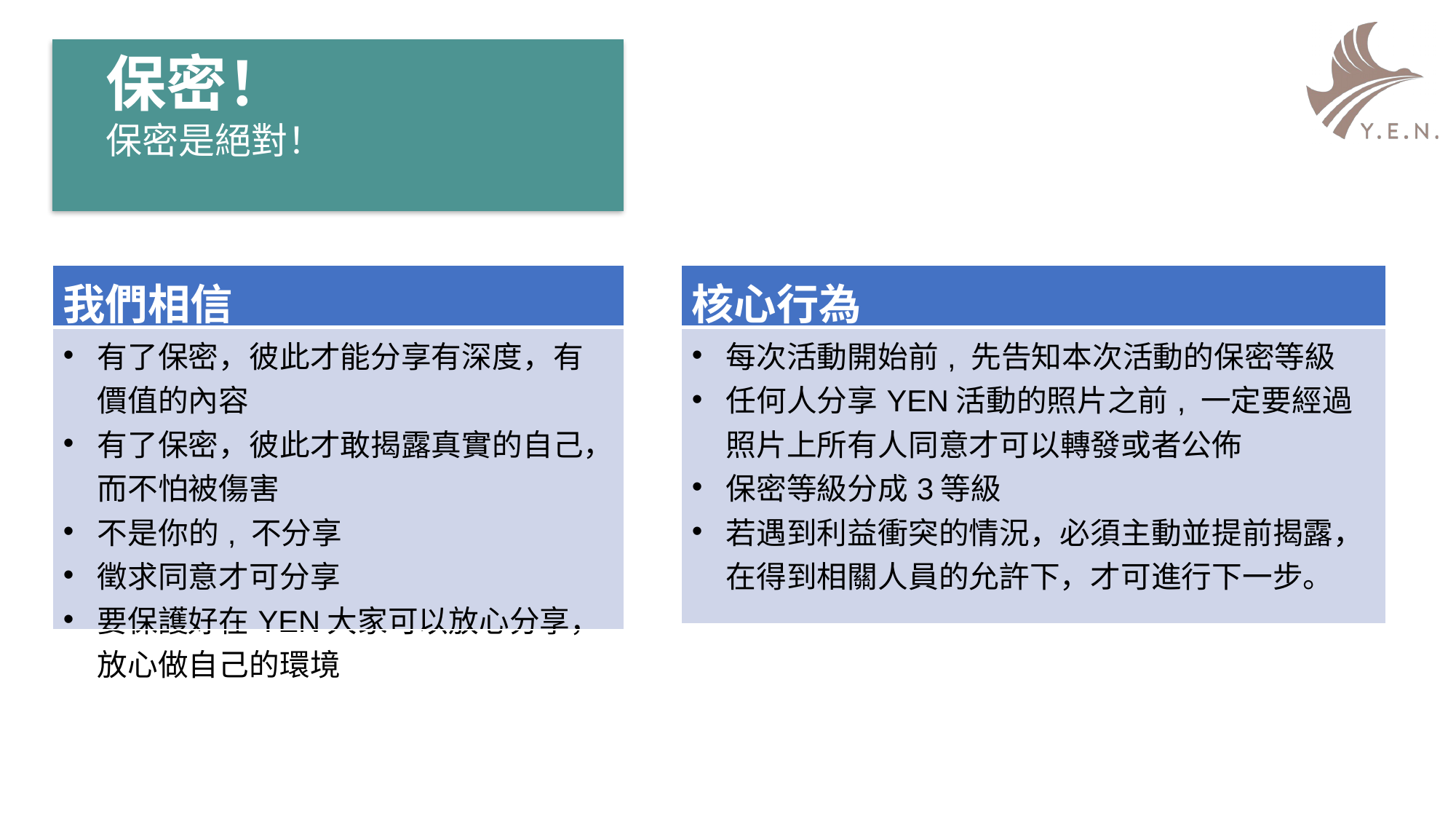

保密！
保密是絕對！
| 我們相信 |
| --- |
| 有了保密，彼此才能分享有深度，有價值的內容 有了保密，彼此才敢揭露真實的自己，而不怕被傷害 不是你的, 不分享 徵求同意才可分享 要保護好在YEN大家可以放心分享，放心做自己的環境 |
| 核心行為 |
| --- |
| 每次活動開始前, 先告知本次活動的保密等級 任何人分享YEN活動的照片之前, 一定要經過照片上所有人同意才可以轉發或者公佈 保密等級分成3等級 若遇到利益衝突的情況，必須主動並提前揭露，在得到相關人員的允許下，才可進行下一步。 |